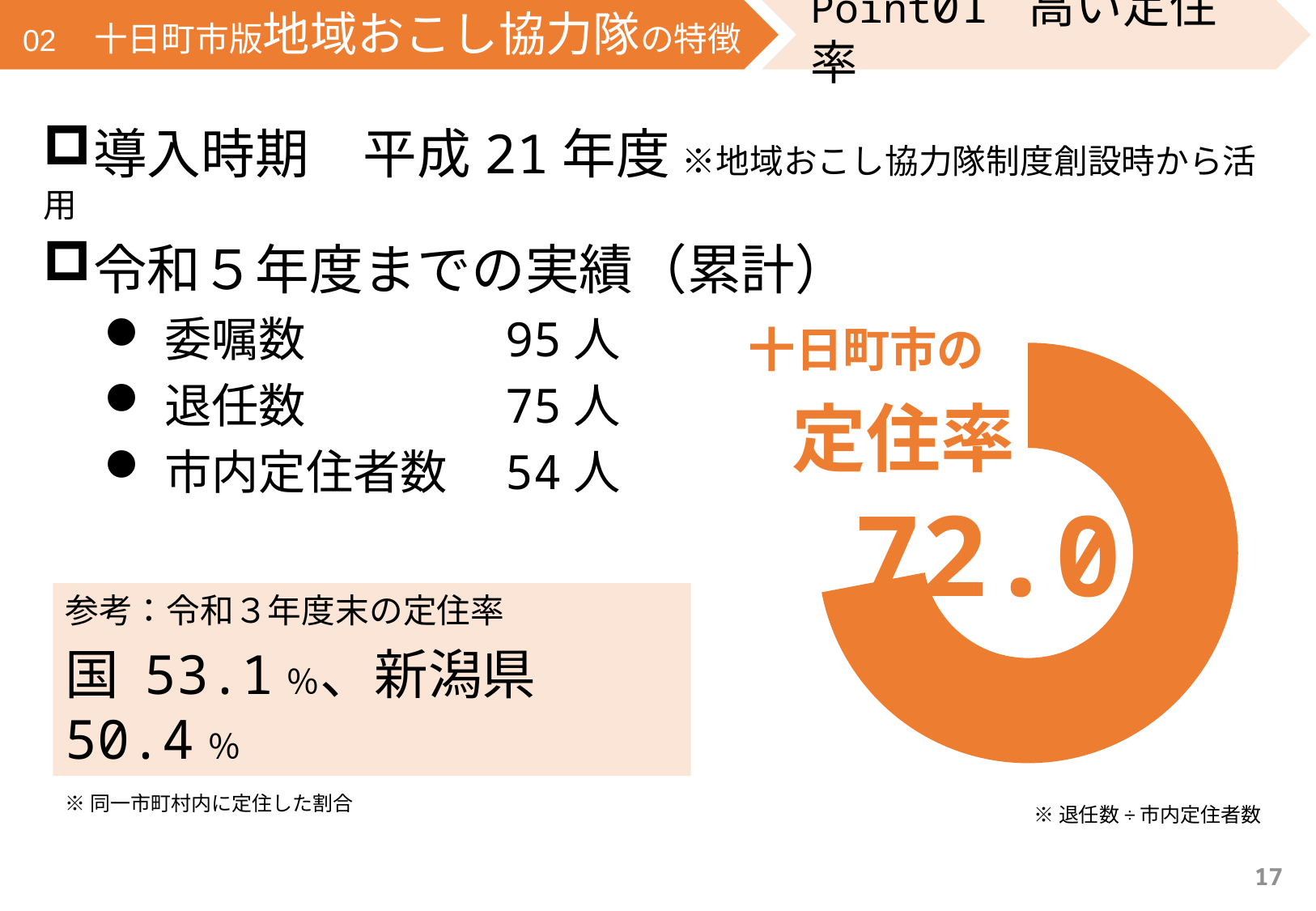

02　十日町市版地域おこし協力隊の特徴
Point01 高い定住率
導入時期　平成21年度 ※地域おこし協力隊制度創設時から活用
令和５年度までの実績（累計）
委嘱数　　　　95人
退任数　　　　75人
市内定住者数　54人

### Chart

| Category | 売上高 | 列1 |
|---|---|---|
| 第 1 四半期 | 72.0 | None |
| 第 2 四半期 | 28.0 | None |
十日町市の
　定住率
72.0％
参考：令和３年度末の定住率
国 53.1％、新潟県 50.4％
※同一市町村内に定住した割合
※退任数÷市内定住者数
17